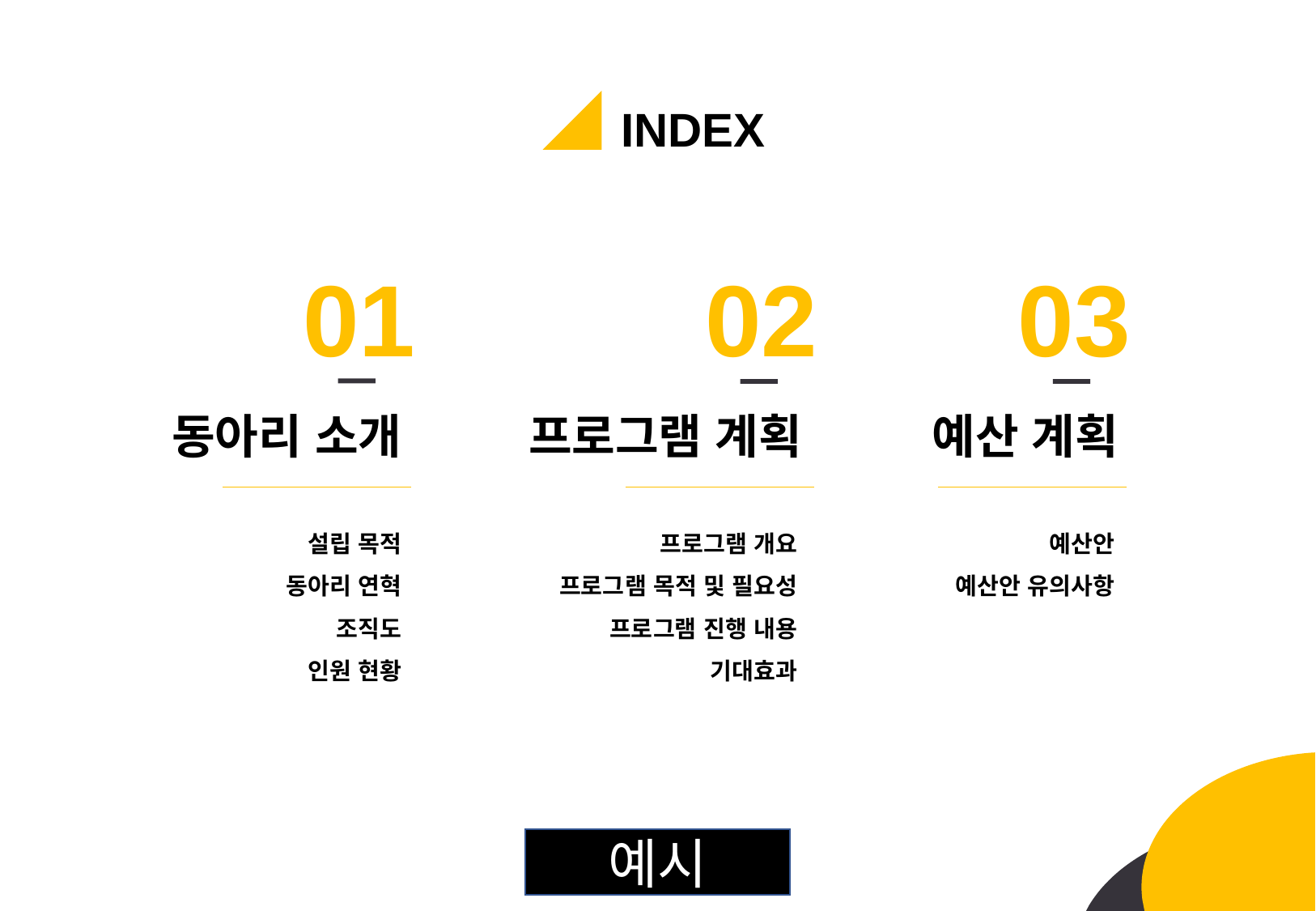

INDEX
01
동아리 소개
설립 목적
동아리 연혁
조직도
인원 현황
02

프로그램 계획
프로그램 개요
프로그램 목적 및 필요성
프로그램 진행 내용
기대효과
03

예산 계획
예산안
예산안 유의사항

예시